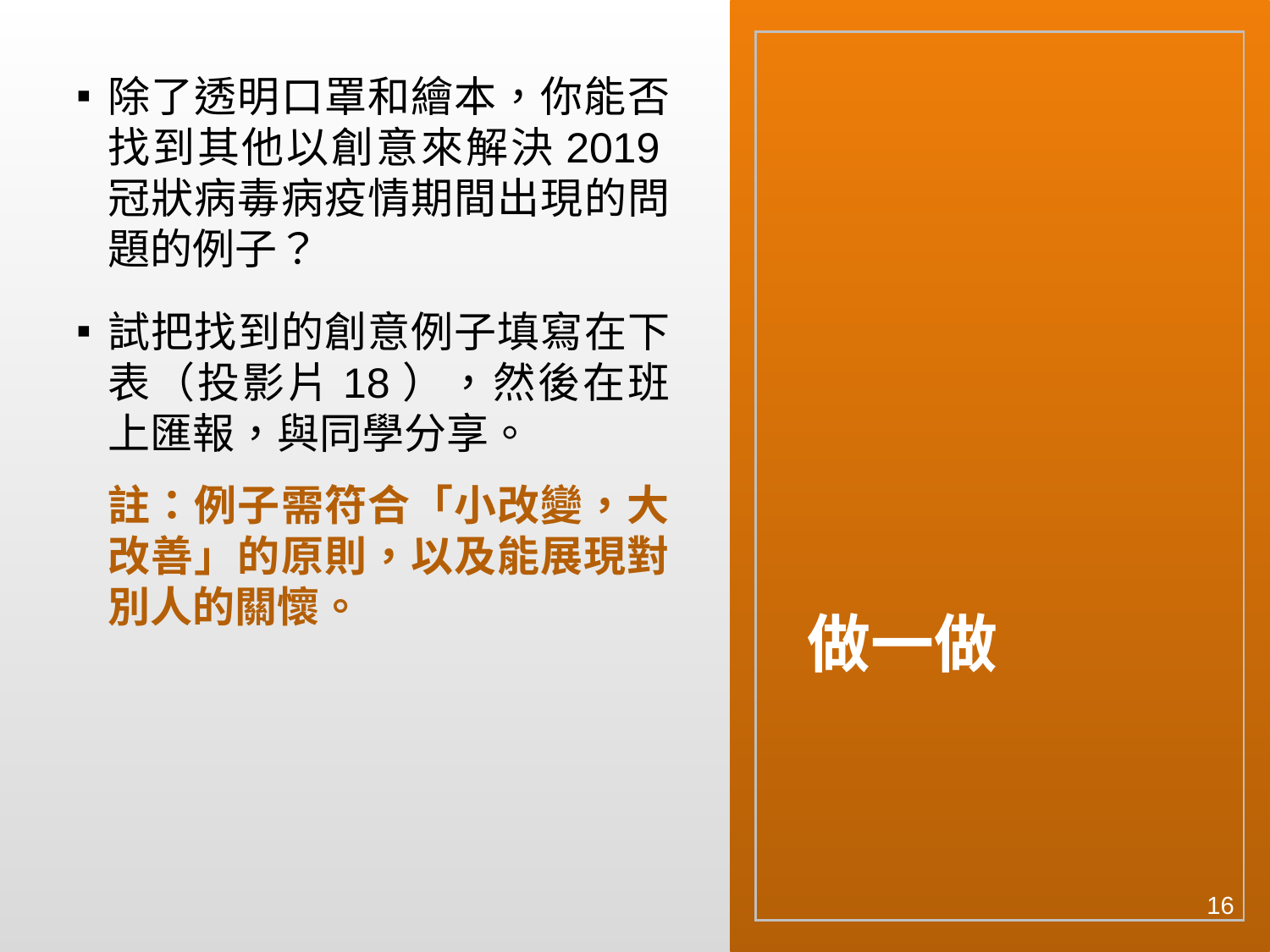

除了透明口罩和繪本，你能否找到其他以創意來解決2019冠狀病毒病疫情期間出現的問題的例子？
試把找到的創意例子填寫在下表（投影片18），然後在班上匯報，與同學分享。
註：例子需符合「小改變，大改善」的原則，以及能展現對別人的關懷。

# 做一做

16